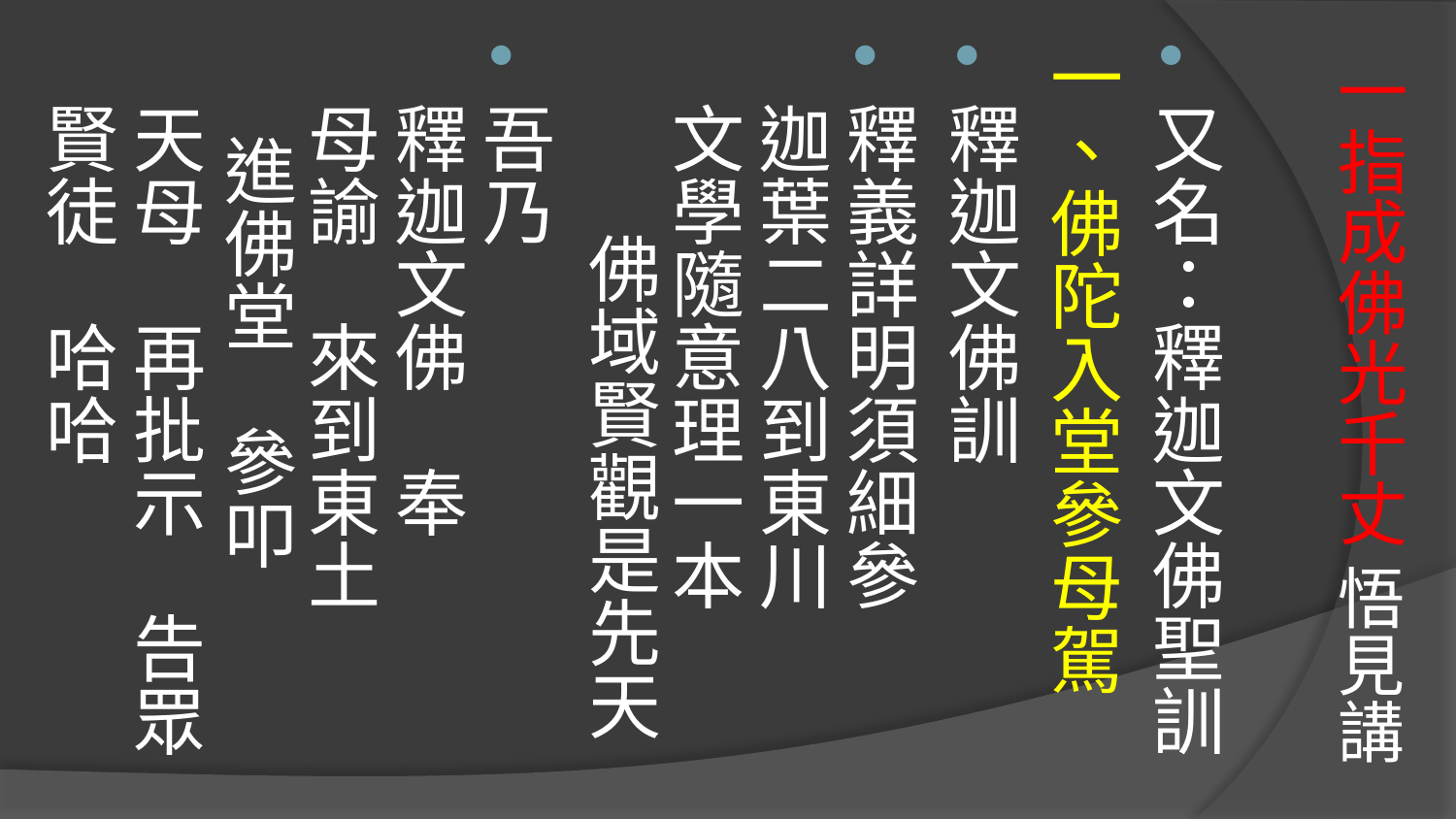

又名：釋迦文佛聖訓
一、佛陀入堂參母駕
釋迦文佛訓
釋義詳明須細參　  迦葉二八到東川
文學隨意理一本　               佛域賢觀是先天
吾乃
釋迦文佛　奉
母諭　來到東土　         進佛堂　參叩
天母　再批示　告眾賢徒　哈哈
# 一指成佛光千丈 悟見講